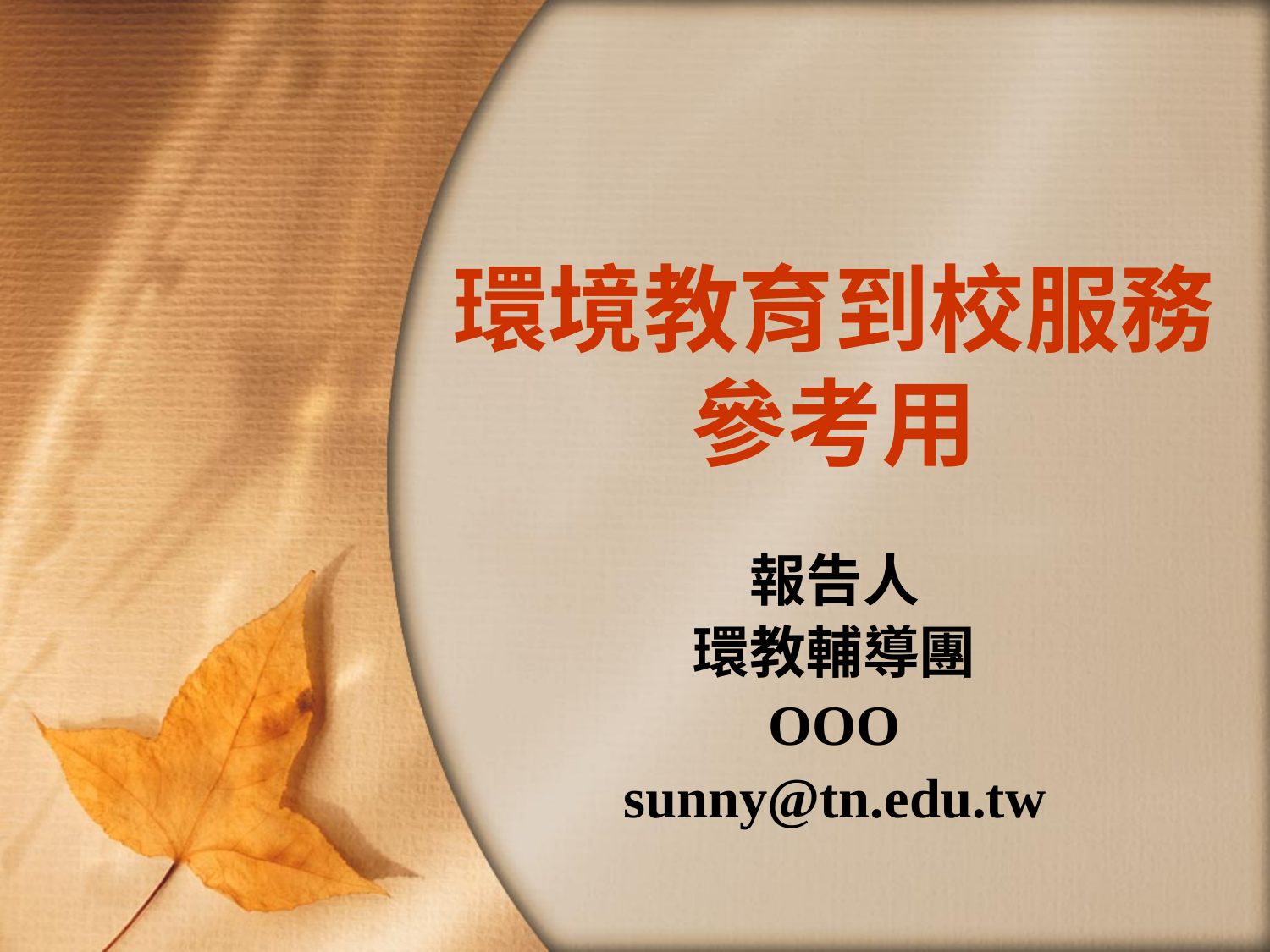

# 環境教育到校服務 參考用
報告人
環教輔導團
OOO
sunny@tn.edu.tw